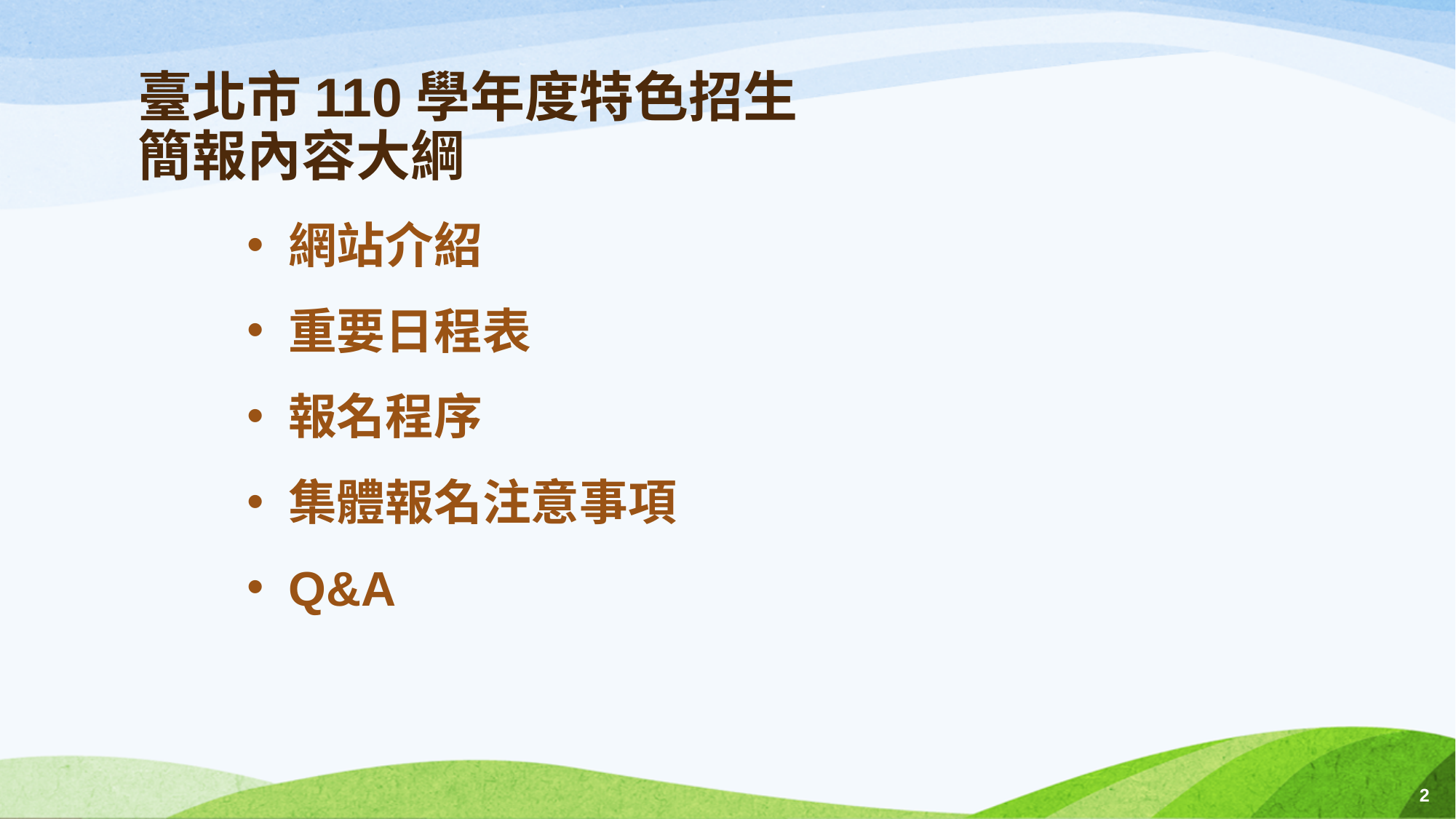

# 臺北市110學年度特色招生 簡報內容大綱
網站介紹
重要日程表
報名程序
集體報名注意事項
Q&A
2